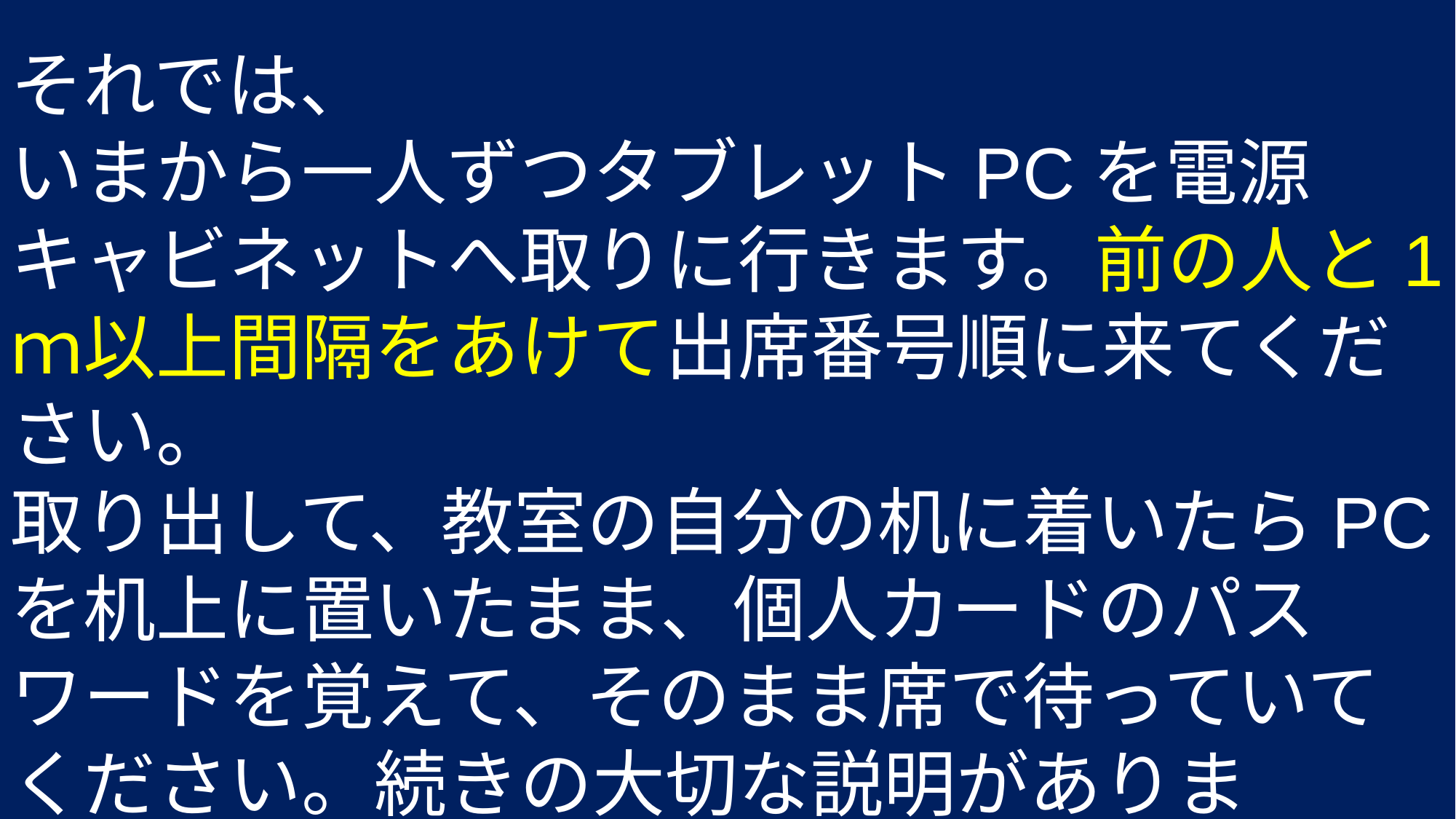

それでは、
いまから一人ずつタブレットPCを電源キャビネットへ取りに行きます。前の人と1ｍ以上間隔をあけて出席番号順に来てください。
取り出して、教室の自分の机に着いたらPCを机上に置いたまま、個人カードのパスワードを覚えて、そのまま席で待っていてください。続きの大切な説明があります。・・・